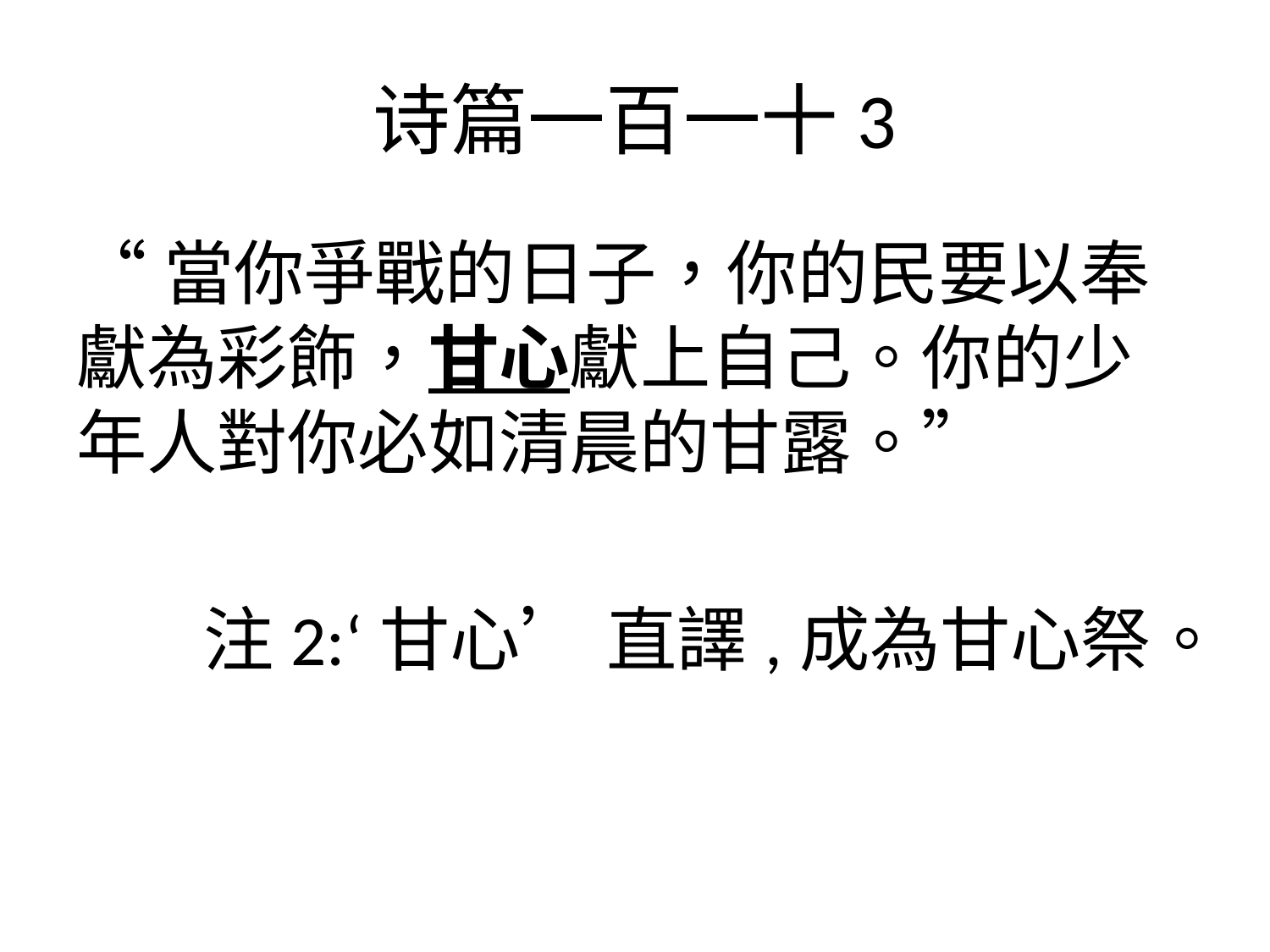

# 诗篇一百一十3
“當你爭戰的日子，你的民要以奉獻為彩飾，甘心獻上自己。你的少年人對你必如清晨的甘露。”

	注2:‘甘心’ 直譯,成為甘心祭。